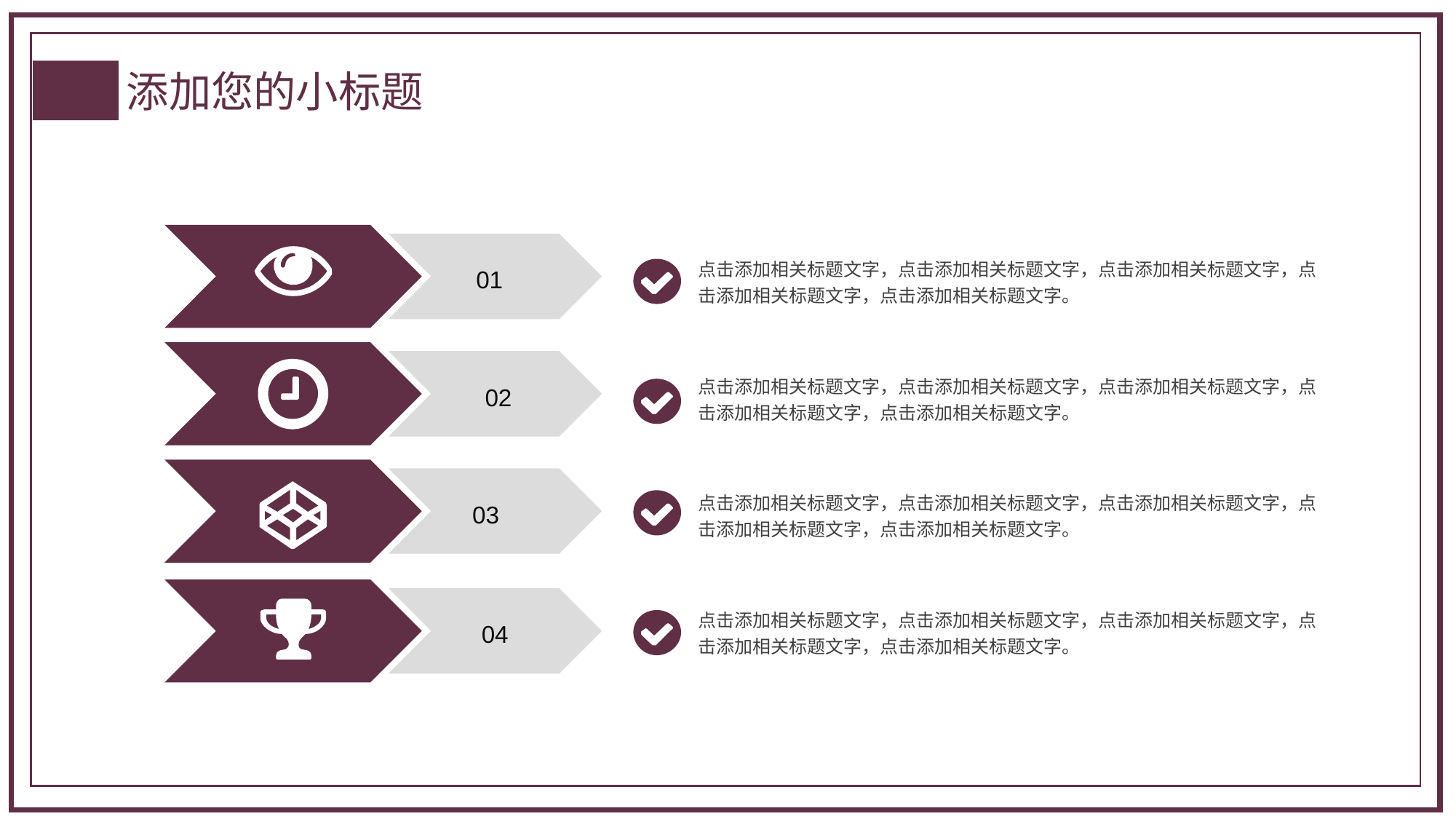

01

点击添加相关标题文字，点击添加相关标题文字，点击添加相关标题文字，点击添加相关标题文字，点击添加相关标题文字。

02

点击添加相关标题文字，点击添加相关标题文字，点击添加相关标题文字，点击添加相关标题文字，点击添加相关标题文字。

03

点击添加相关标题文字，点击添加相关标题文字，点击添加相关标题文字，点击添加相关标题文字，点击添加相关标题文字。

04

点击添加相关标题文字，点击添加相关标题文字，点击添加相关标题文字，点击添加相关标题文字，点击添加相关标题文字。